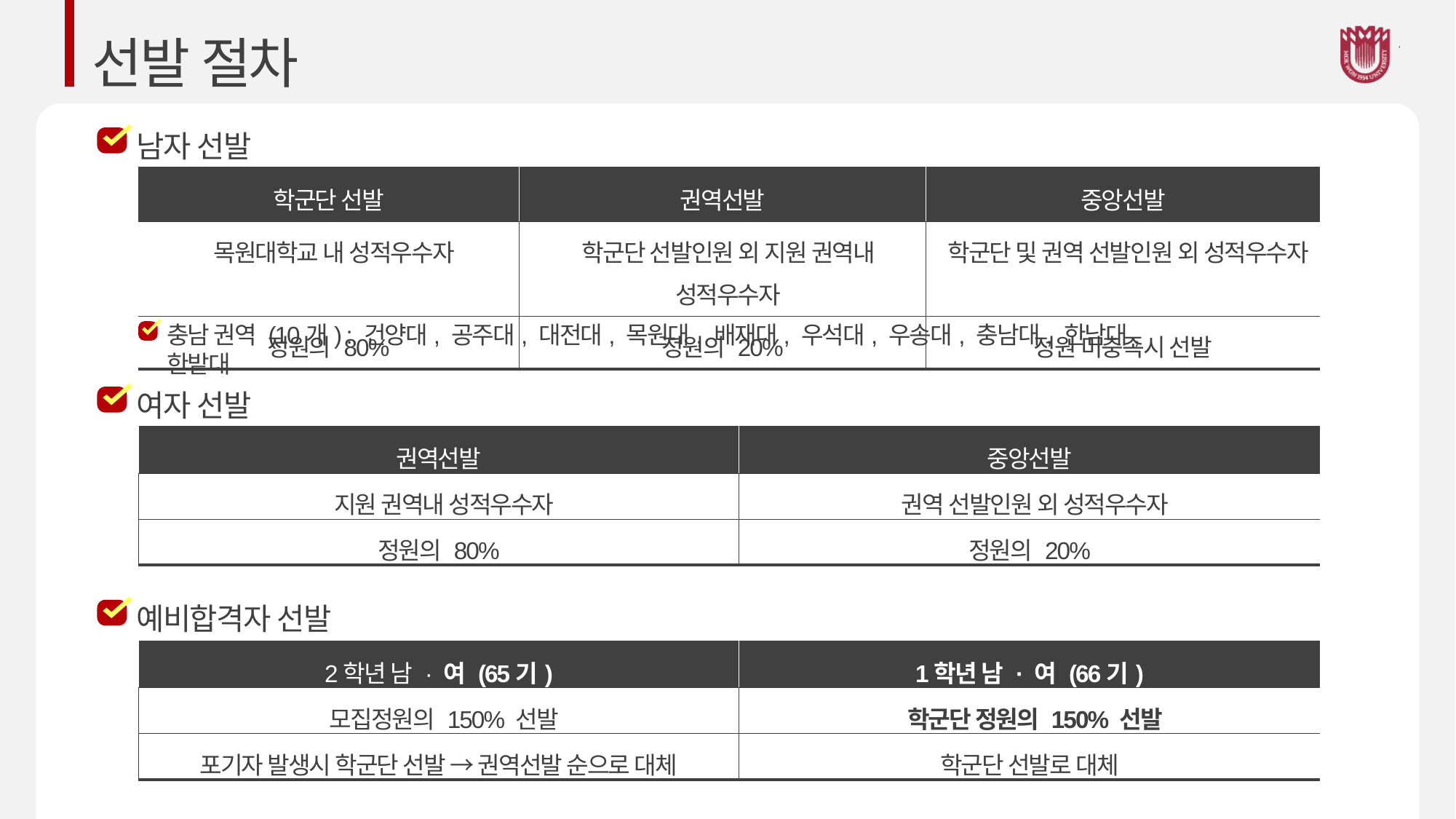

선발 절차
남자 선발

| 학군단 선발 | 권역선발 | 중앙선발 |
| --- | --- | --- |
| 목원대학교 내 성적우수자 | 학군단 선발인원 외 지원 권역내 성적우수자 | 학군단 및 권역 선발인원 외 성적우수자 |
| 정원의 80% | 정원의 20% | 정원 미충족시 선발 |
충남 권역 (10개) : 건양대, 공주대, 대전대, 목원대, 배재대, 우석대, 우송대, 충남대, 한남대, 한밭대

여자 선발

| 권역선발 | 중앙선발 |
| --- | --- |
| 지원 권역내 성적우수자 | 권역 선발인원 외 성적우수자 |
| 정원의 80% | 정원의 20% |
예비합격자 선발

| 2학년 남 · 여 (65기) | 1학년 남 · 여 (66기) |
| --- | --- |
| 모집정원의 150% 선발 | 학군단 정원의 150% 선발 |
| 포기자 발생시 학군단 선발 → 권역선발 순으로 대체 | 학군단 선발로 대체 |